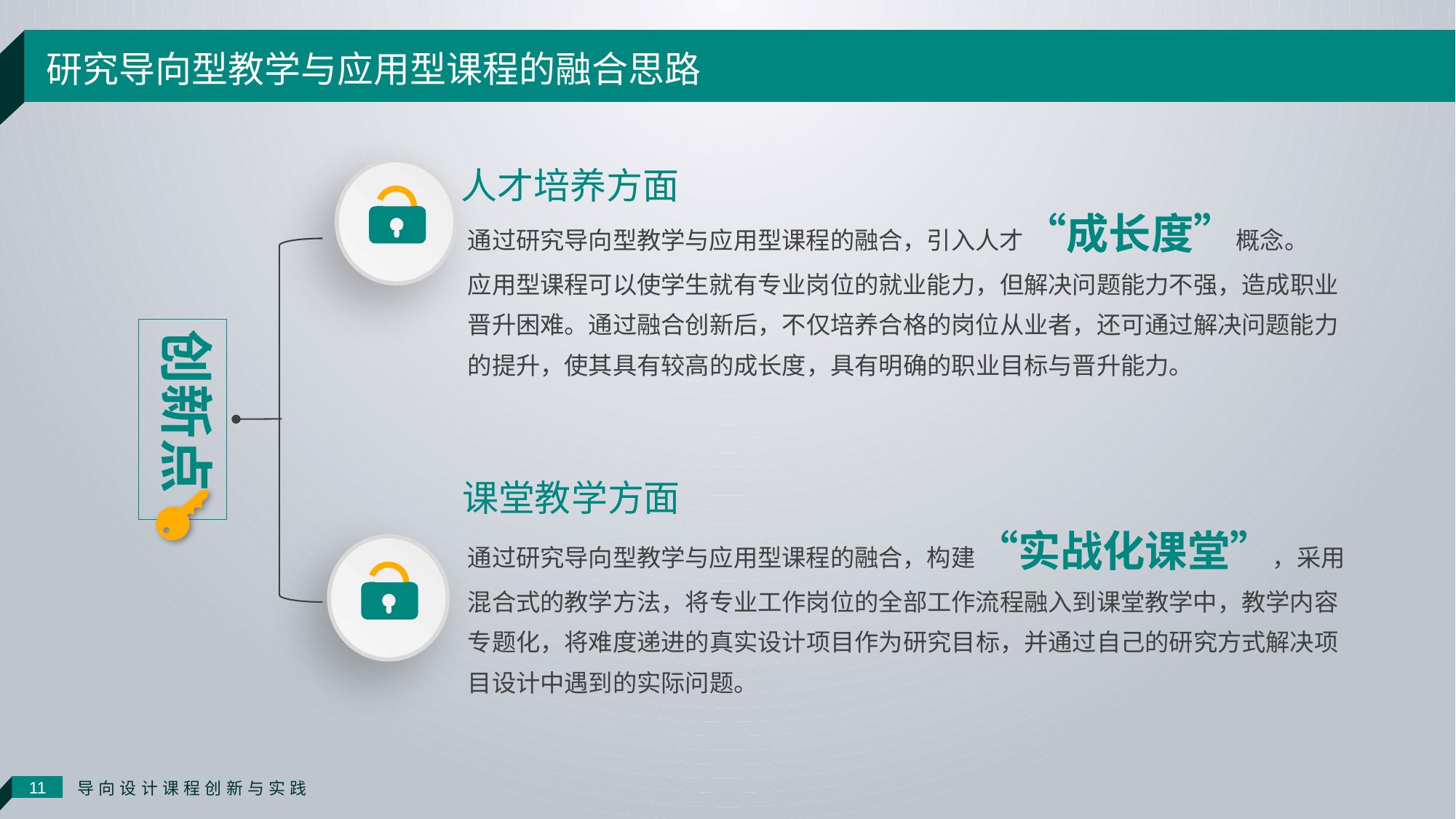

11

研究导向型教学与应用型课程的融合思路
人才培养方面

通过研究导向型教学与应用型课程的融合，引入人才“成长度”概念。
应用型课程可以使学生就有专业岗位的就业能力，但解决问题能力不强，造成职业晋升困难。通过融合创新后，不仅培养合格的岗位从业者，还可通过解决问题能力的提升，使其具有较高的成长度，具有明确的职业目标与晋升能力。

创新点
课堂教学方面

通过研究导向型教学与应用型课程的融合，构建“实战化课堂”，采用混合式的教学方法，将专业工作岗位的全部工作流程融入到课堂教学中，教学内容专题化，将难度递进的真实设计项目作为研究目标，并通过自己的研究方式解决项目设计中遇到的实际问题。

导向设计课程创新与实践